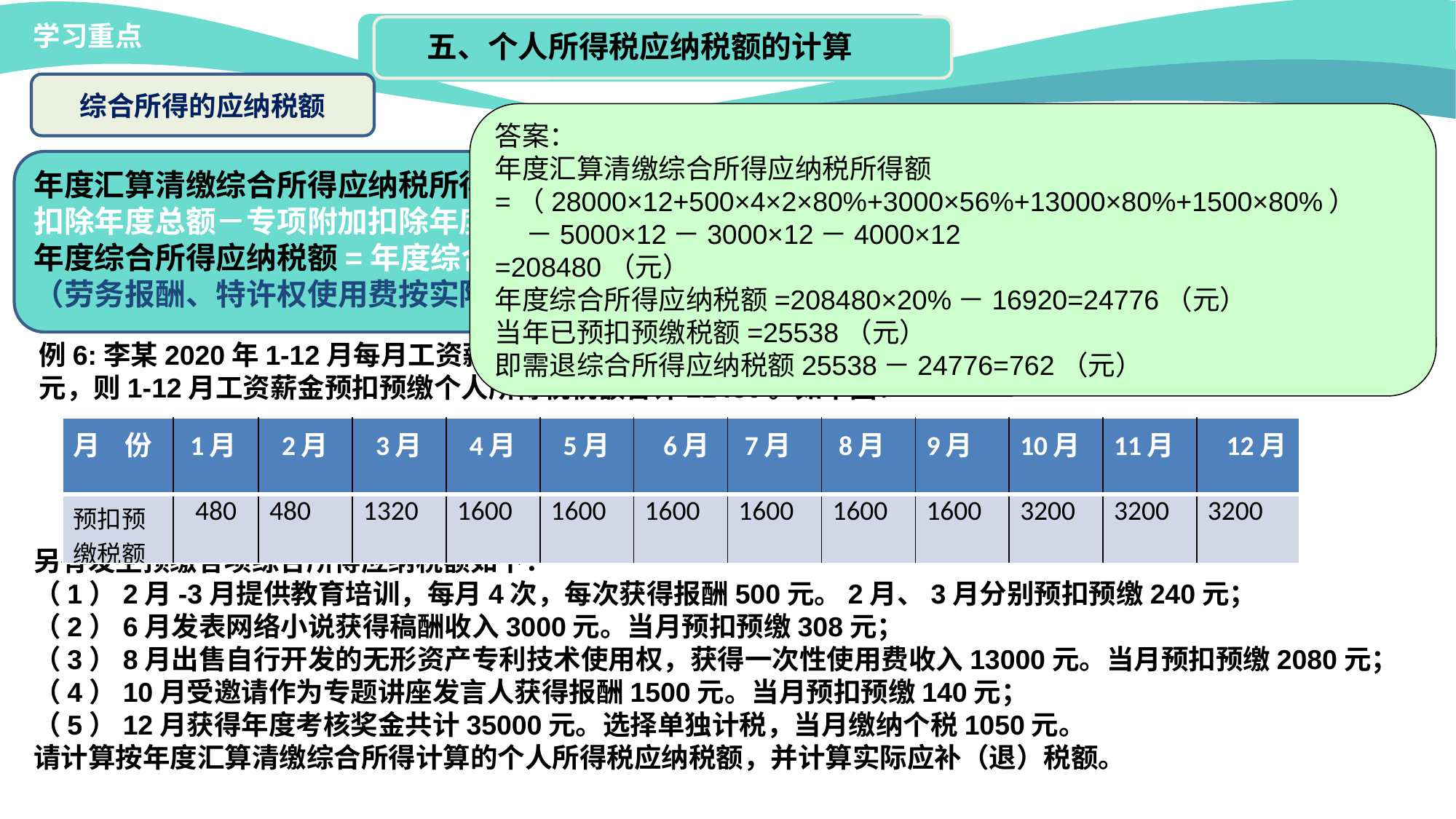

学习重点

五、个人所得税应纳税额的计算
综合所得的应纳税额
答案：
年度汇算清缴综合所得应纳税所得额
=（28000×12+500×4×2×80%+3000×56%+13000×80%+1500×80%）
    －5000×12－3000×12－4000×12
=208480（元）
年度综合所得应纳税额=208480×20%－16920=24776（元）
当年已预扣预缴税额=25538（元）
即需退综合所得应纳税额25538－24776=762（元）
年度汇算清缴综合所得应纳税所得额＝每一纳税年度的4项综合所得收入总额－6万元/年－专项扣除年度总额－专项附加扣除年度总额－其他扣除
年度综合所得应纳税额=年度综合所得应纳税所得额×税率－速算扣除数
（劳务报酬、特许权使用费按实际收入的80%，稿酬按实际收入的56%）
例6:李某2020年1-12月每月工资薪金为28000元，每月三险一金合计3000元，各项专项附加扣除合计4000元，则1-12月工资薪金预扣预缴个人所得税税额合计21480。如下图：

| 月 份 | 1月 | 2月 | 3月 | 4月 | 5月 | 6月 | 7月 | 8月 | 9月 | 10月 | 11月 | 12月 |
| --- | --- | --- | --- | --- | --- | --- | --- | --- | --- | --- | --- | --- |
| 预扣预缴税额 | 480 | 480 | 1320 | 1600 | 1600 | 1600 | 1600 | 1600 | 1600 | 3200 | 3200 | 3200 |
另有发生预缴各项综合所得应纳税额如下：
（1）2月-3月提供教育培训，每月4次，每次获得报酬500元。2月、3月分别预扣预缴240元；
（2）6月发表网络小说获得稿酬收入3000元。当月预扣预缴308元；
（3）8月出售自行开发的无形资产专利技术使用权，获得一次性使用费收入13000元。当月预扣预缴2080元；
（4）10月受邀请作为专题讲座发言人获得报酬1500元。当月预扣预缴140元；
（5）12月获得年度考核奖金共计35000元。选择单独计税，当月缴纳个税1050元。
请计算按年度汇算清缴综合所得计算的个人所得税应纳税额，并计算实际应补（退）税额。